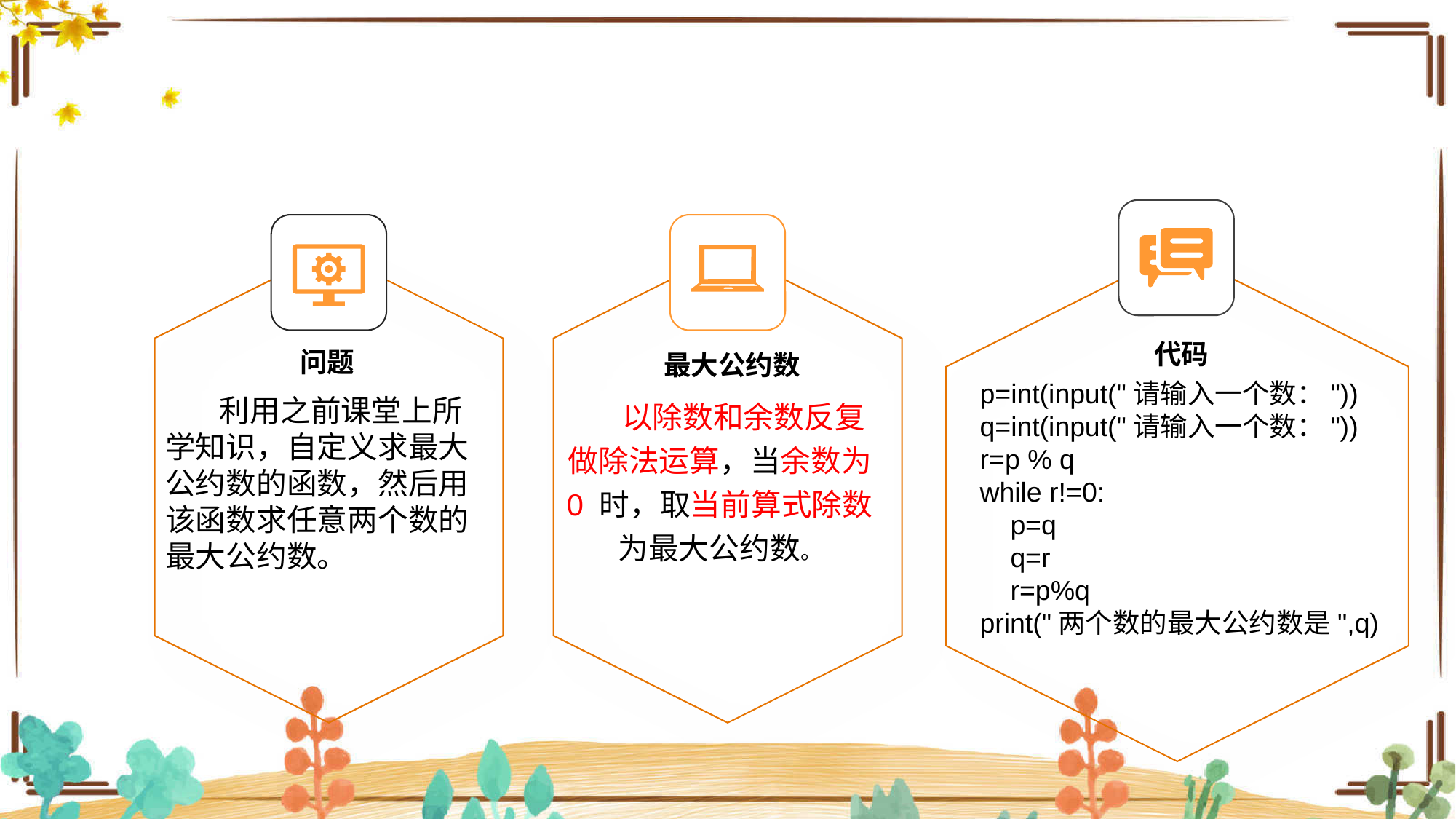

代码
问题
最大公约数
      以除数和余数反复做除法运算，当余数为 0 时，取当前算式除数为最大公约数。
p=int(input("请输入一个数："))
q=int(input("请输入一个数："))
r=p % q
while r!=0:
    p=q
    q=r
    r=p%q
print("两个数的最大公约数是",q)
       利用之前课堂上所学知识，自定义求最大公约数的函数，然后用该函数求任意两个数的最大公约数。